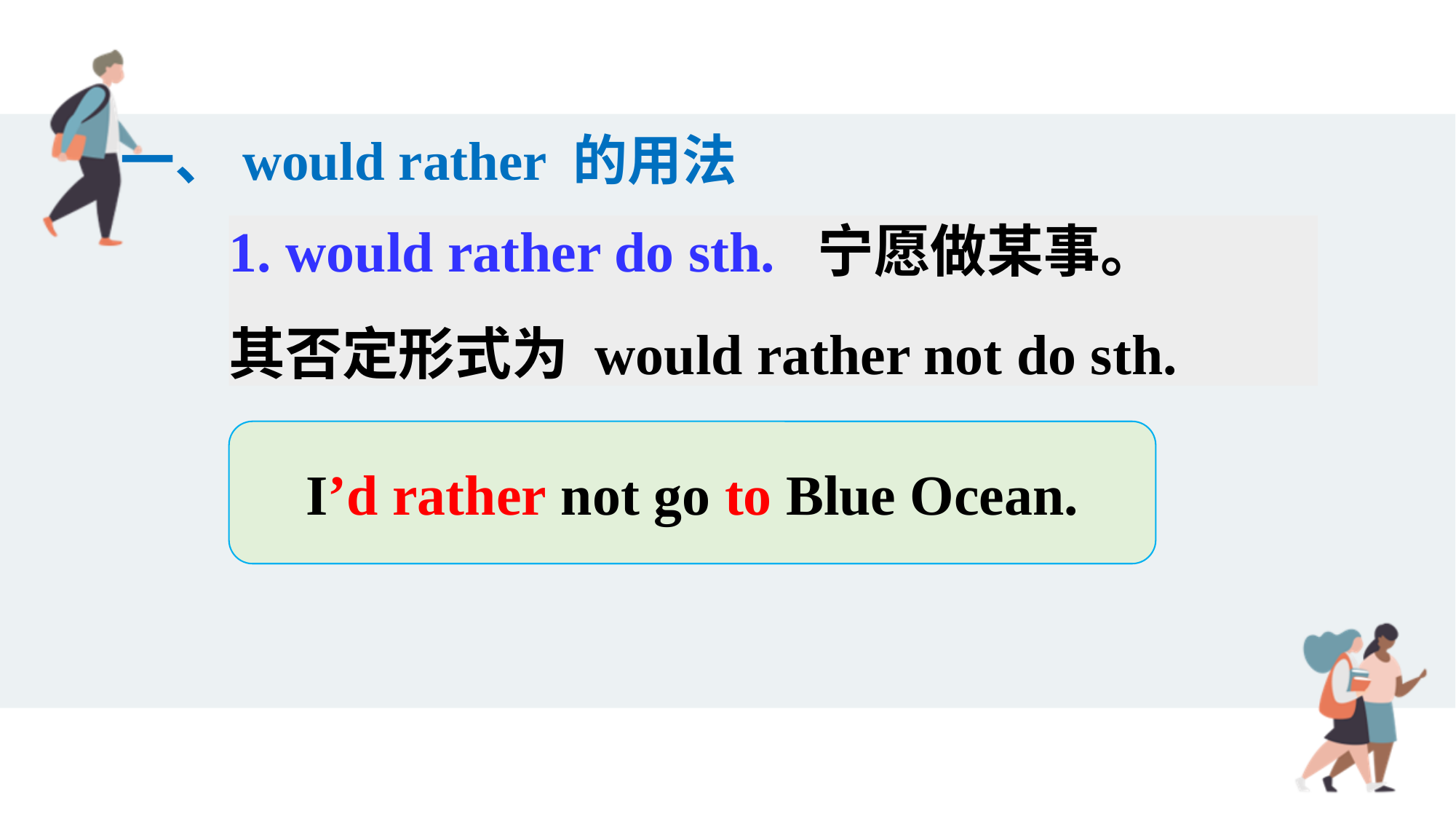

一、would rather 的用法
1. would rather do sth.  宁愿做某事。
其否定形式为 would rather not do sth.
I’d rather not go to Blue Ocean.